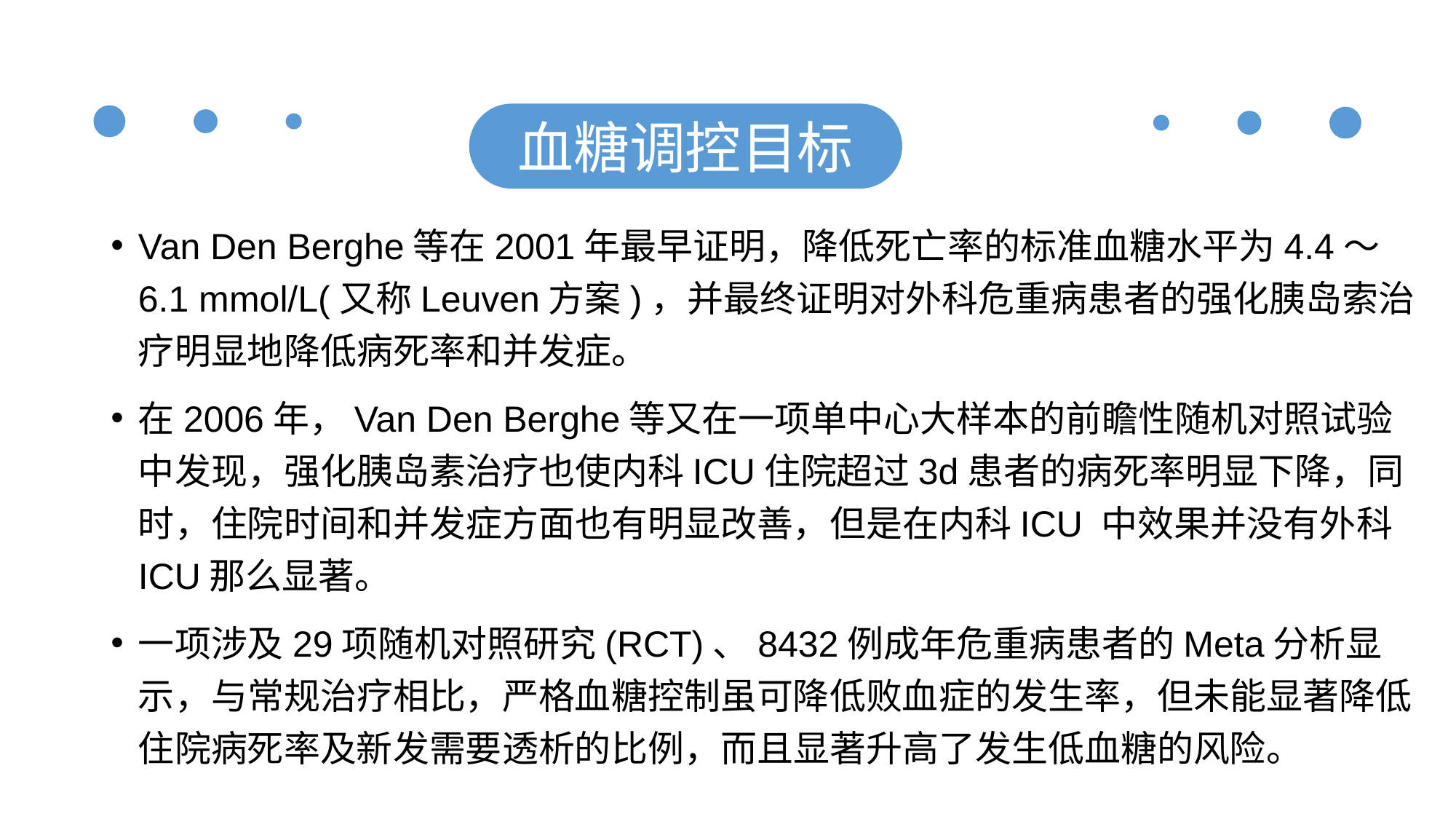

血糖调控目标
Van Den Berghe等在2001年最早证明，降低死亡率的标准血糖水平为4.4～6.1 mmol/L(又称Leuven方案)，并最终证明对外科危重病患者的强化胰岛索治疗明显地降低病死率和并发症。
在2006年，Van Den Berghe等又在一项单中心大样本的前瞻性随机对照试验中发现，强化胰岛素治疗也使内科ICU住院超过3d患者的病死率明显下降，同时，住院时间和并发症方面也有明显改善，但是在内科ICU 中效果并没有外科ICU那么显著。
一项涉及29项随机对照研究(RCT)、8432例成年危重病患者的Meta分析显示，与常规治疗相比，严格血糖控制虽可降低败血症的发生率，但未能显著降低住院病死率及新发需要透析的比例，而且显著升高了发生低血糖的风险。